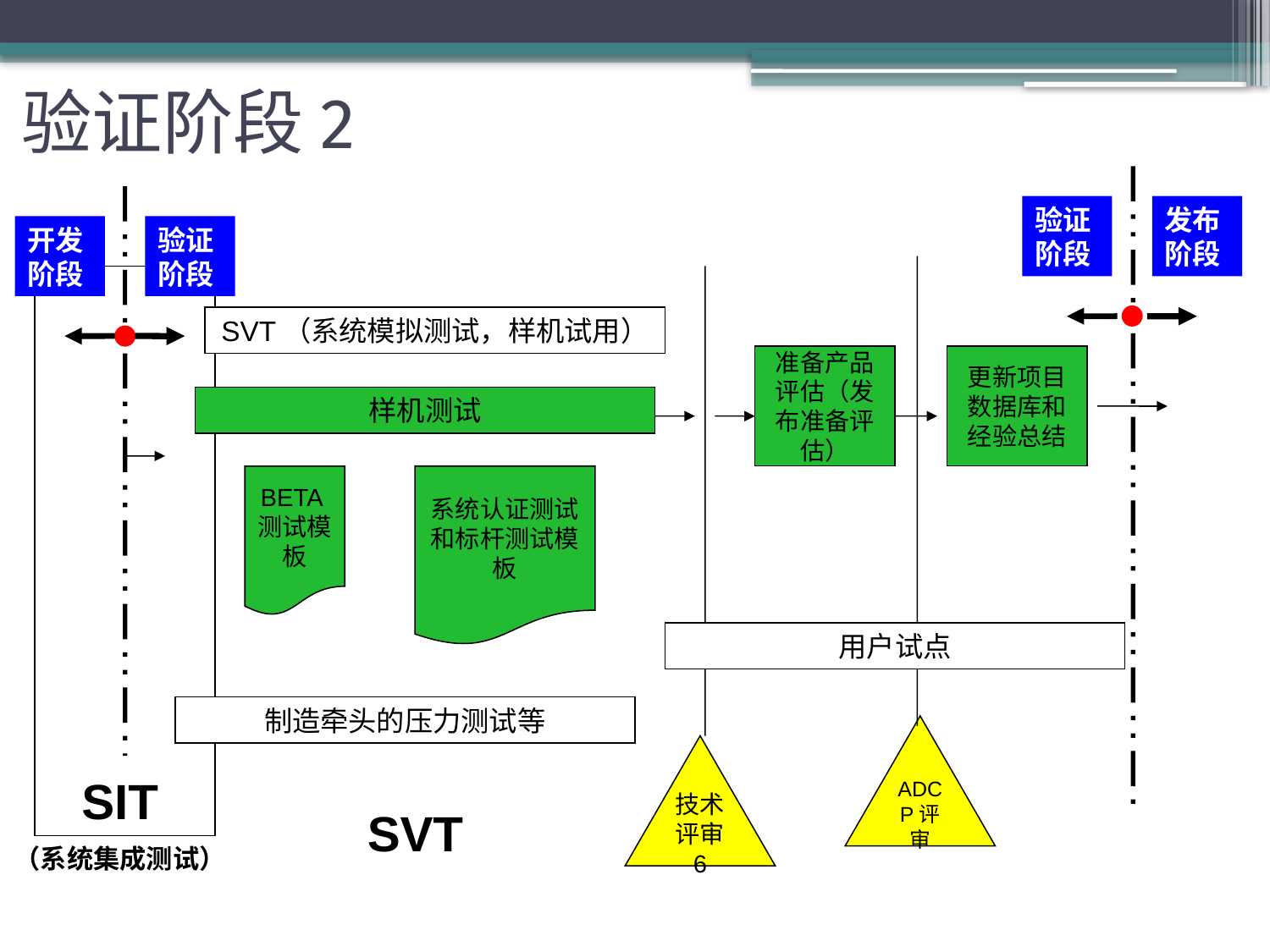

# 验证阶段2

验证阶段
发布阶段
开发阶段
验证阶段

SVT（系统模拟测试，样机试用）

准备产品评估（发布准备评估）
更新项目数据库和经验总结
样机测试

BETA测试模板
系统认证测试和标杆测试模板
用户试点
制造牵头的压力测试等
ADCP评审
技术评审6
SIT
（系统集成测试）
SVT